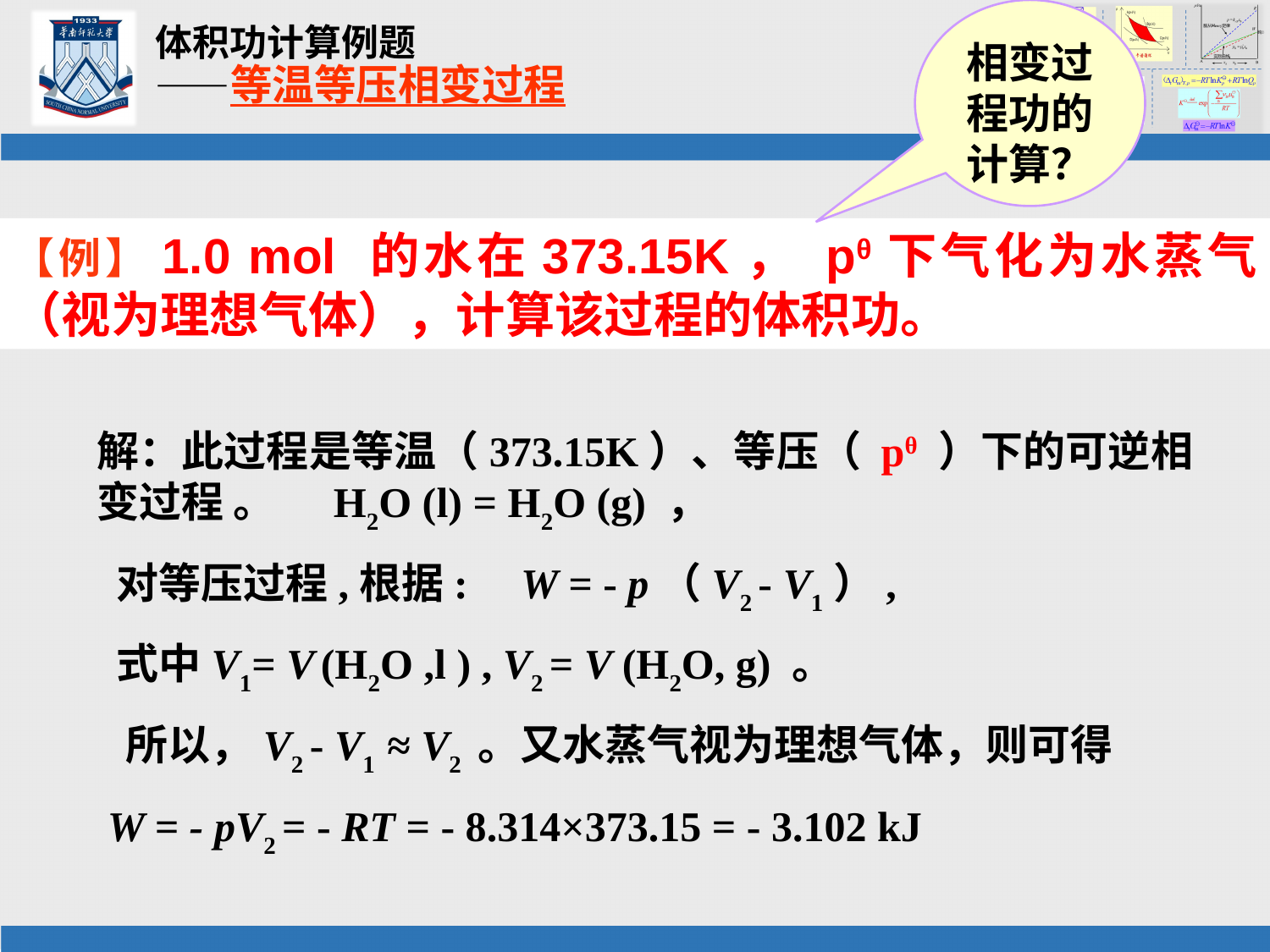

相变过程功的计算？
# 体积功计算例题 ——等温等压相变过程

【例】1.0 mol 的水在373.15K， pθ下气化为水蒸气（视为理想气体），计算该过程的体积功。
解：此过程是等温（373.15K）、等压（ pθ ）下的可逆相变过程 。     H2O (l) = H2O (g) ，
 对等压过程,根据:     W = - p（V2 - V1）,
 式中V1= V (H2O ,l ) , V2 = V (H2O, g) 。
  所以，V2 - V1  ≈ V2 。又水蒸气视为理想气体，则可得
 W = - pV2 = - RT = - 8.314×373.15 = - 3.102 kJ